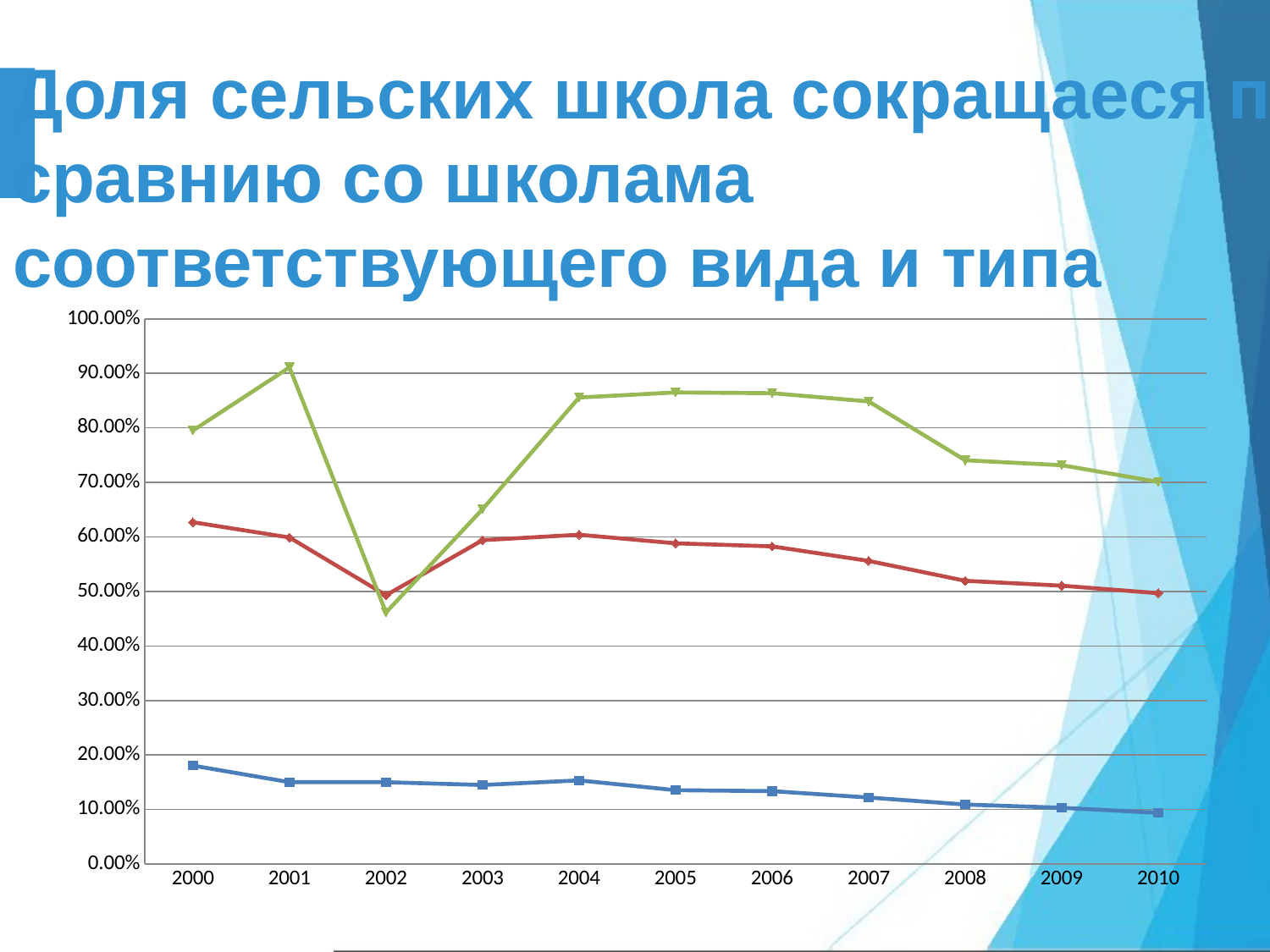

# Доля сельских школа сокращаеся по сравнию со школама соответствующего вида и типа

### Chart

| Category | 农村普通高中所占比重 | 农村普通初中所占比重 | 农村普通小学所占比重 |
|---|---|---|---|
| 2000 | 0.1805135951661658 | 0.6269615973462618 | 0.7952790893425478 |
| 2001 | 0.15007140075295344 | 0.5989081517452474 | 0.910911068651333 |
| 2002 | 0.15007140075295344 | 0.4930371658564223 | 0.4613719183620559 |
| 2003 | 0.1450028518917549 | 0.5940769328910436 | 0.6509242768531734 |
| 2004 | 0.15339417427178398 | 0.6041071994925468 | 0.8557395930316629 |
| 2005 | 0.13547104151131173 | 0.5882685626565404 | 0.8650457520623319 |
| 2006 | 0.13372129016281958 | 0.5827085053674591 | 0.8636367627817665 |
| 2007 | 0.12193099929851413 | 0.5560066994873877 | 0.8485382473965964 |
| 2008 | 0.10908190429022473 | 0.5195375722543353 | 0.7406677809032335 |
| 2009 | 0.10318219501307314 | 0.5105483090561496 | 0.7316011635282099 |
| 2010 | 0.0939102985663554 | 0.4968718046480998 | 0.7009845307025999 |